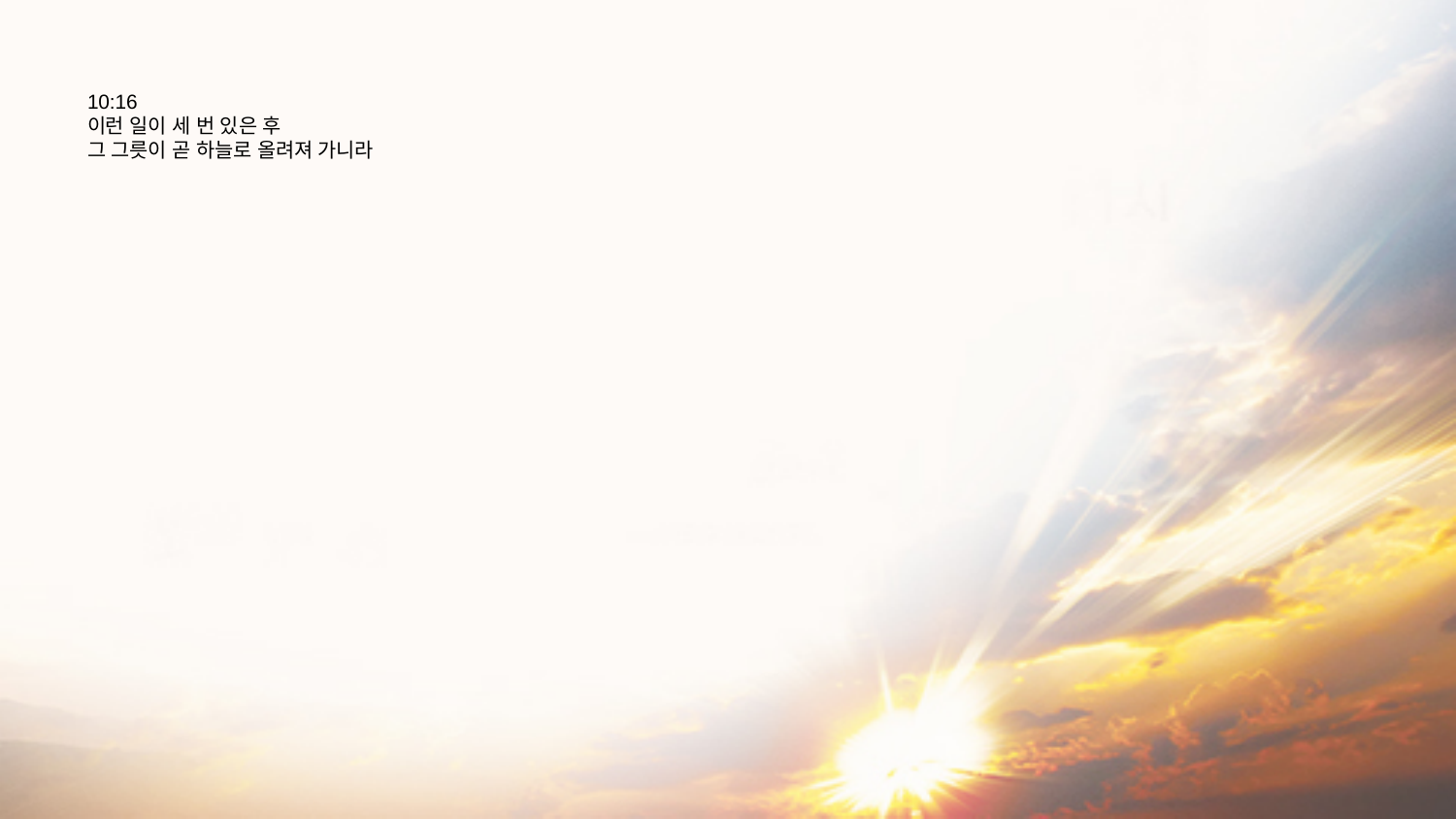

# 10:16 이런 일이 세 번 있은 후 그 그릇이 곧 하늘로 올려져 가니라